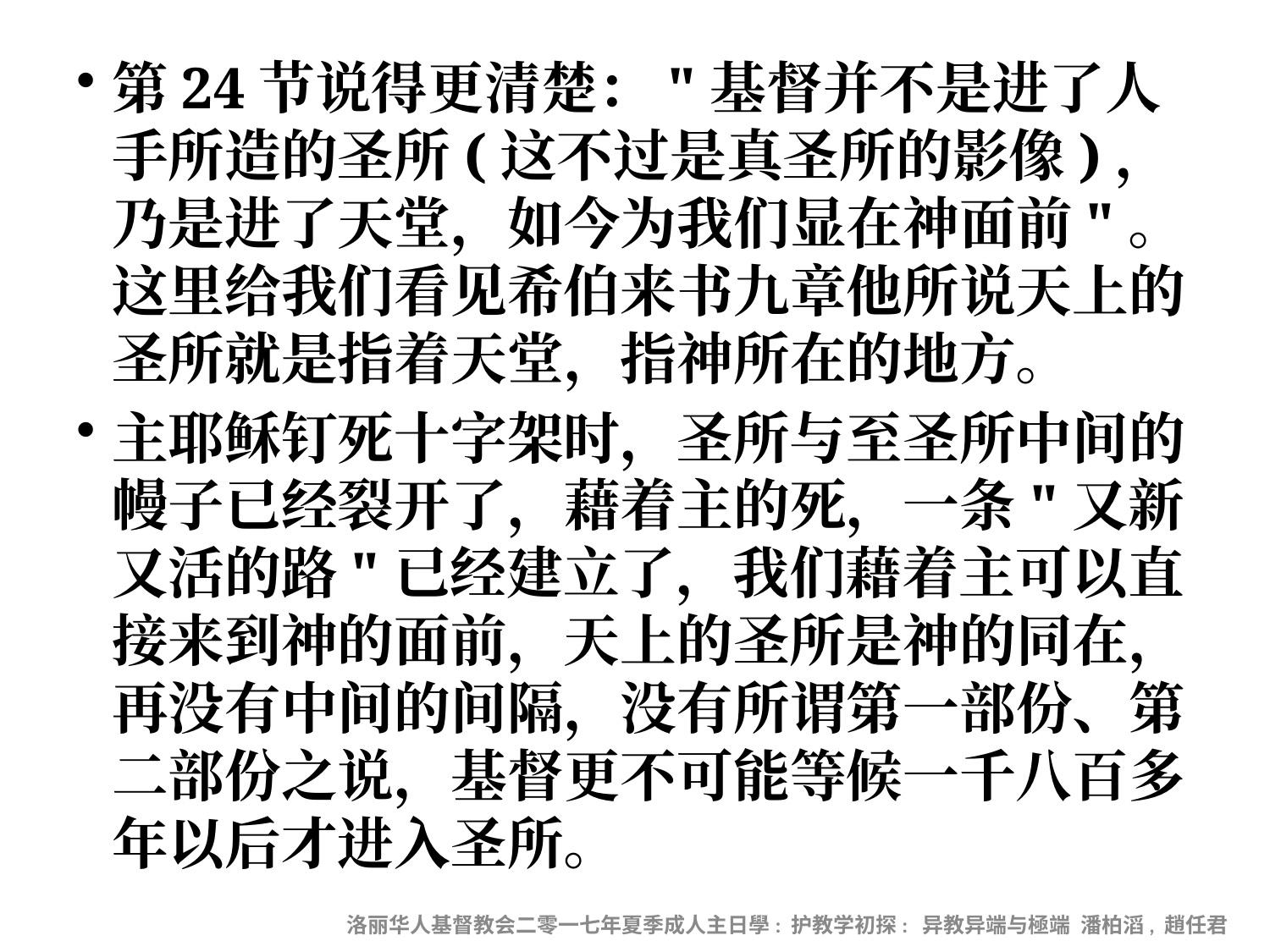

第24节说得更清楚："基督并不是进了人手所造的圣所(这不过是真圣所的影像)，乃是进了天堂，如今为我们显在神面前"。这里给我们看见希伯来书九章他所说天上的圣所就是指着天堂，指神所在的地方。
主耶稣钉死十字架时，圣所与至圣所中间的幔子已经裂开了，藉着主的死，一条"又新又活的路"已经建立了，我们藉着主可以直接来到神的面前，天上的圣所是神的同在，再没有中间的间隔，没有所谓第一部份、第二部份之说，基督更不可能等候一千八百多年以后才进入圣所。
洛丽华人基督教会二零一七年夏季成人主日學: 护教学初探:  异教异端与極端  潘柏滔, 趙任君